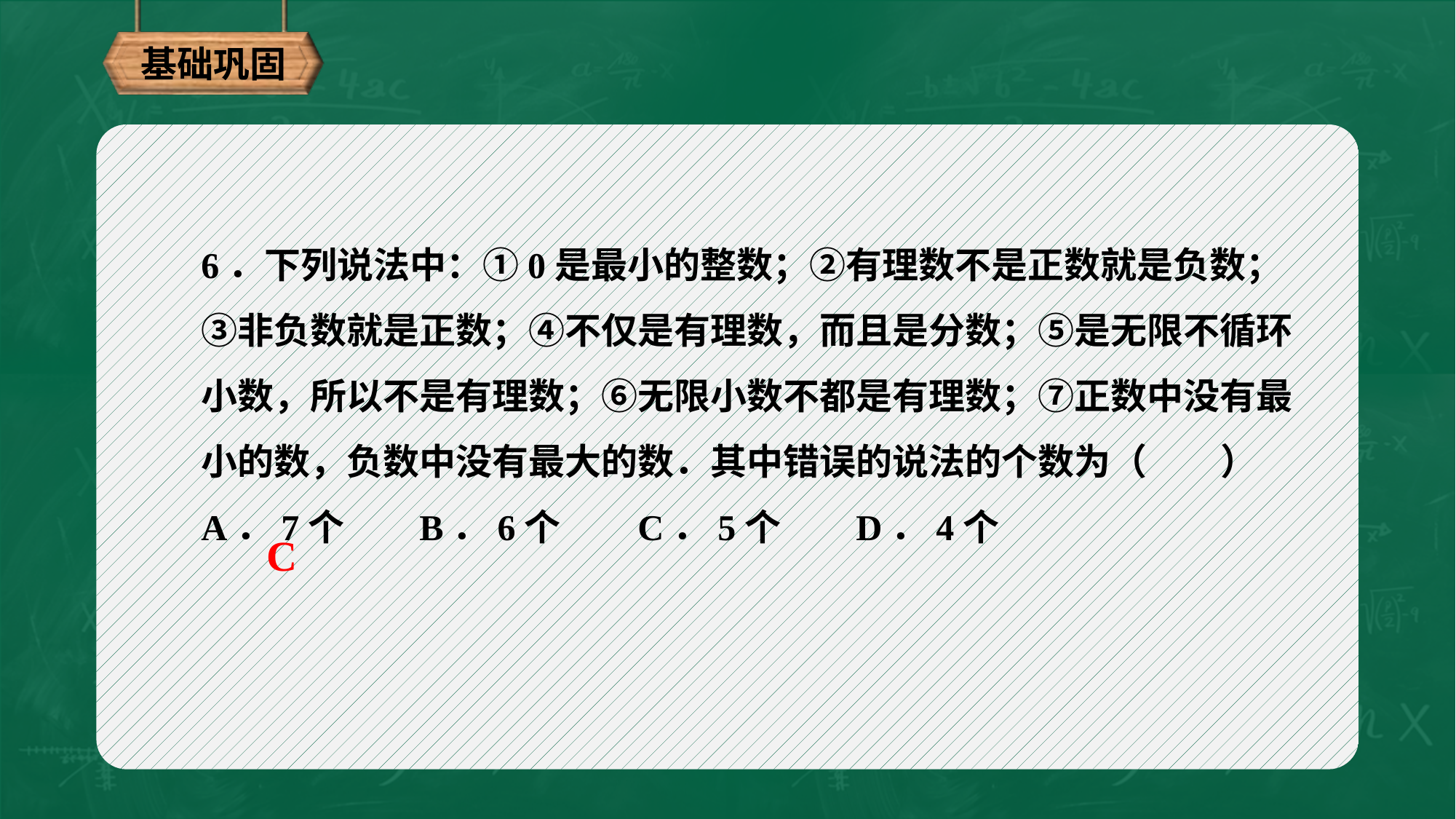

基础巩固
6．下列说法中：①0是最小的整数；②有理数不是正数就是负数；③非负数就是正数；④不仅是有理数，而且是分数；⑤是无限不循环小数，所以不是有理数；⑥无限小数不都是有理数；⑦正数中没有最小的数，负数中没有最大的数．其中错误的说法的个数为（         ）
A．7个	B．6个	C．5个	D．4个
C